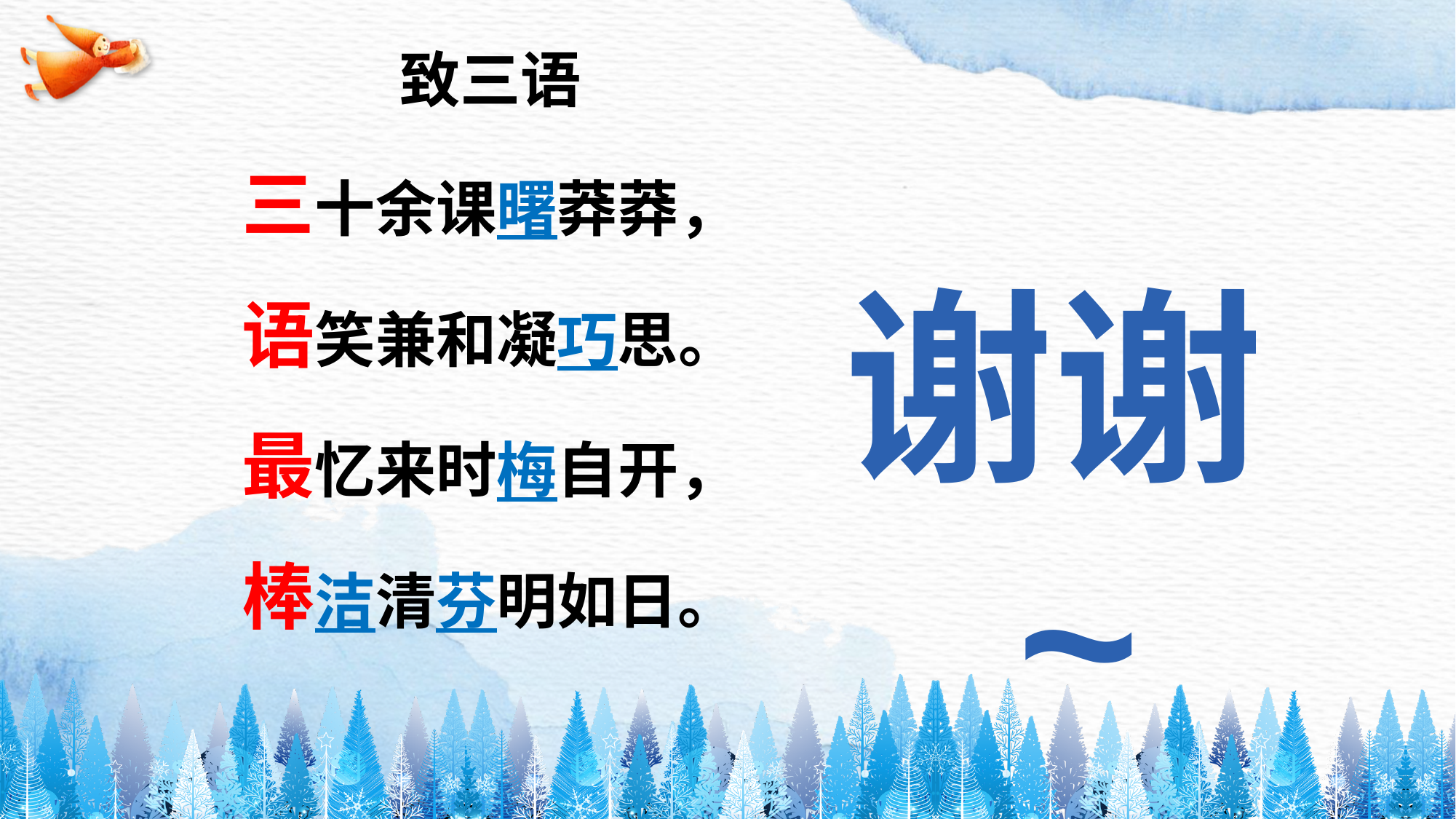

致三语
三十余课曙莽莽，
语笑兼和凝巧思。
最忆来时梅自开，
棒洁清芬明如日。
谢谢~